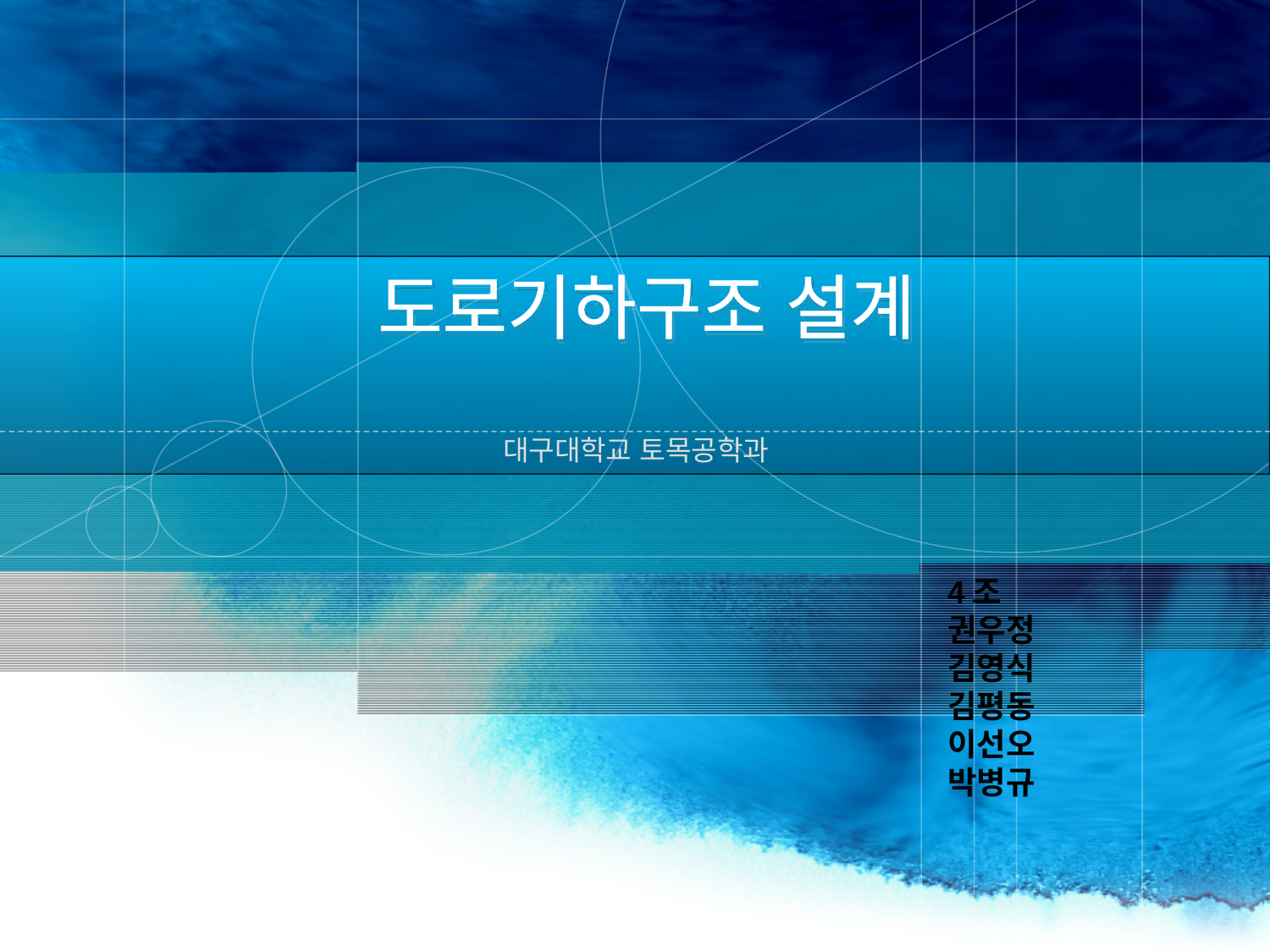

도로기하구조 설계
대구대학교 토목공학과
4조
권우정
김영식
김평동
이선오
박병규